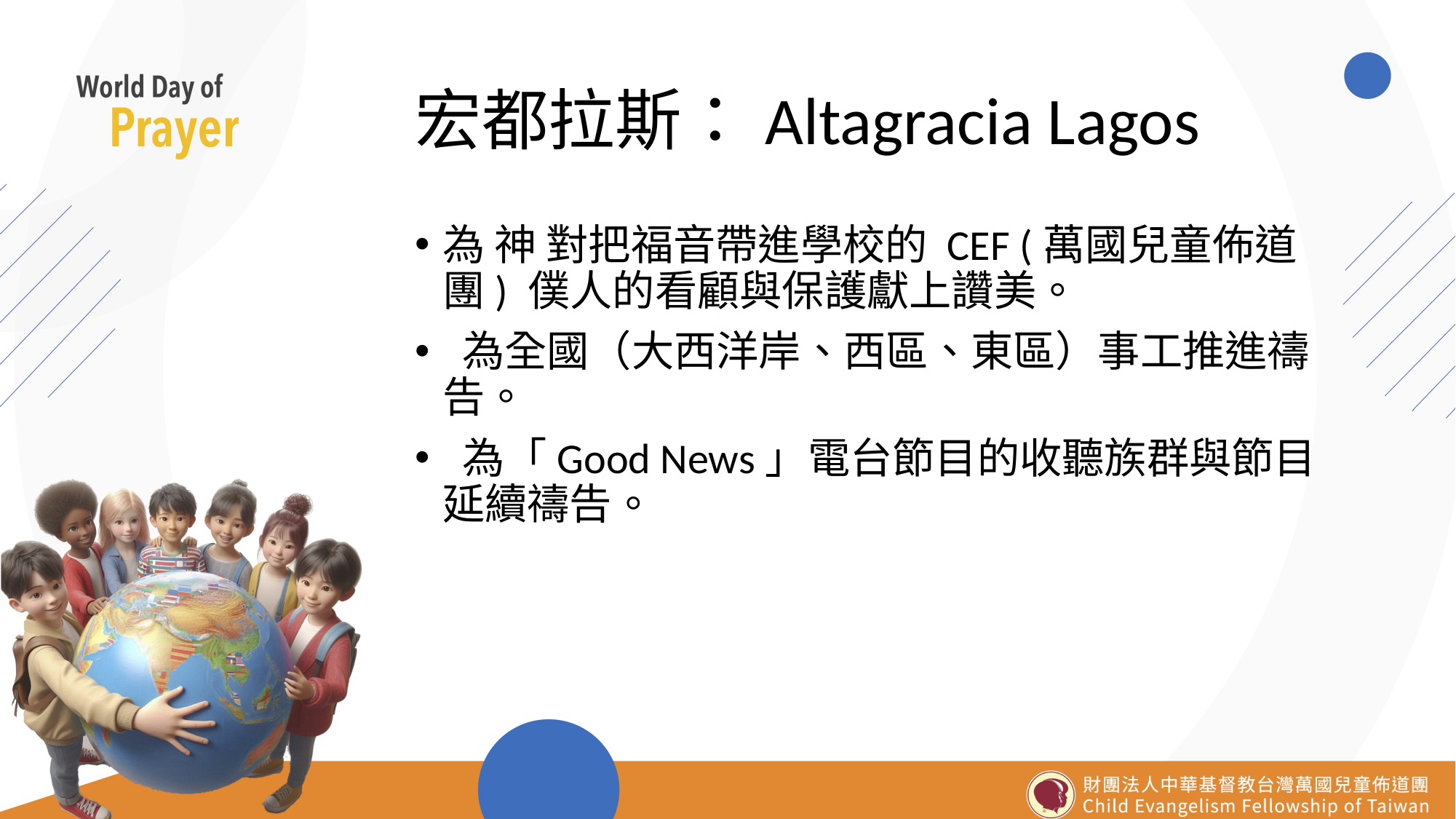

# 宏都拉斯：Altagracia Lagos
為 神 對把福音帶進學校的 CEF (萬國兒童佈道團) 僕人的看顧與保護獻上讚美。
 為全國（大西洋岸、西區、東區）事工推進禱告。
 為「Good News」電台節目的收聽族群與節目延續禱告。